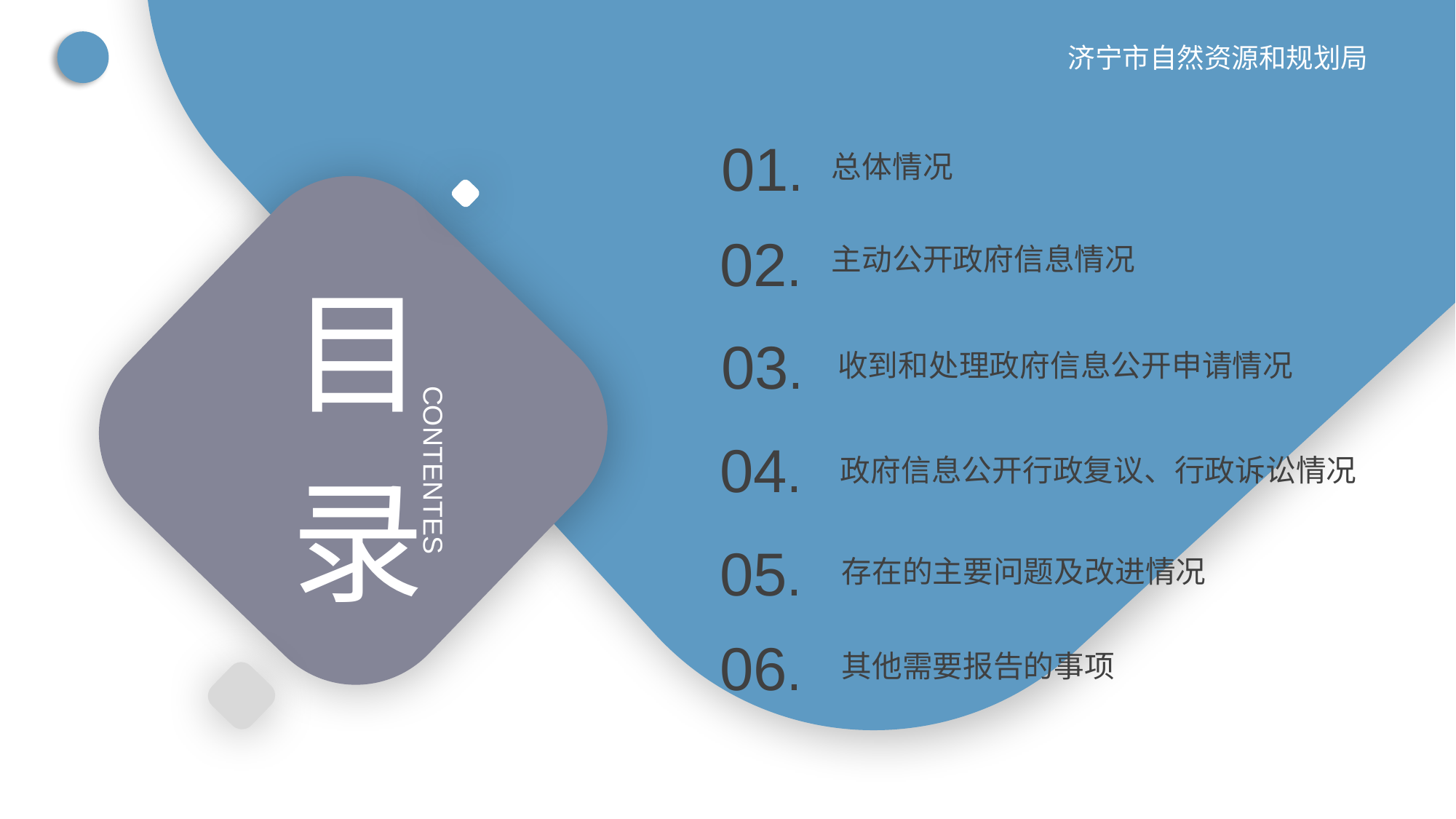

济宁市自然资源和规划局
01.
总体情况

02.
主动公开政府信息情况

目
录
CONTENTES
03.
收到和处理政府信息公开申请情况
04.
政府信息公开行政复议、行政诉讼情况
05.
存在的主要问题及改进情况
06.
其他需要报告的事项